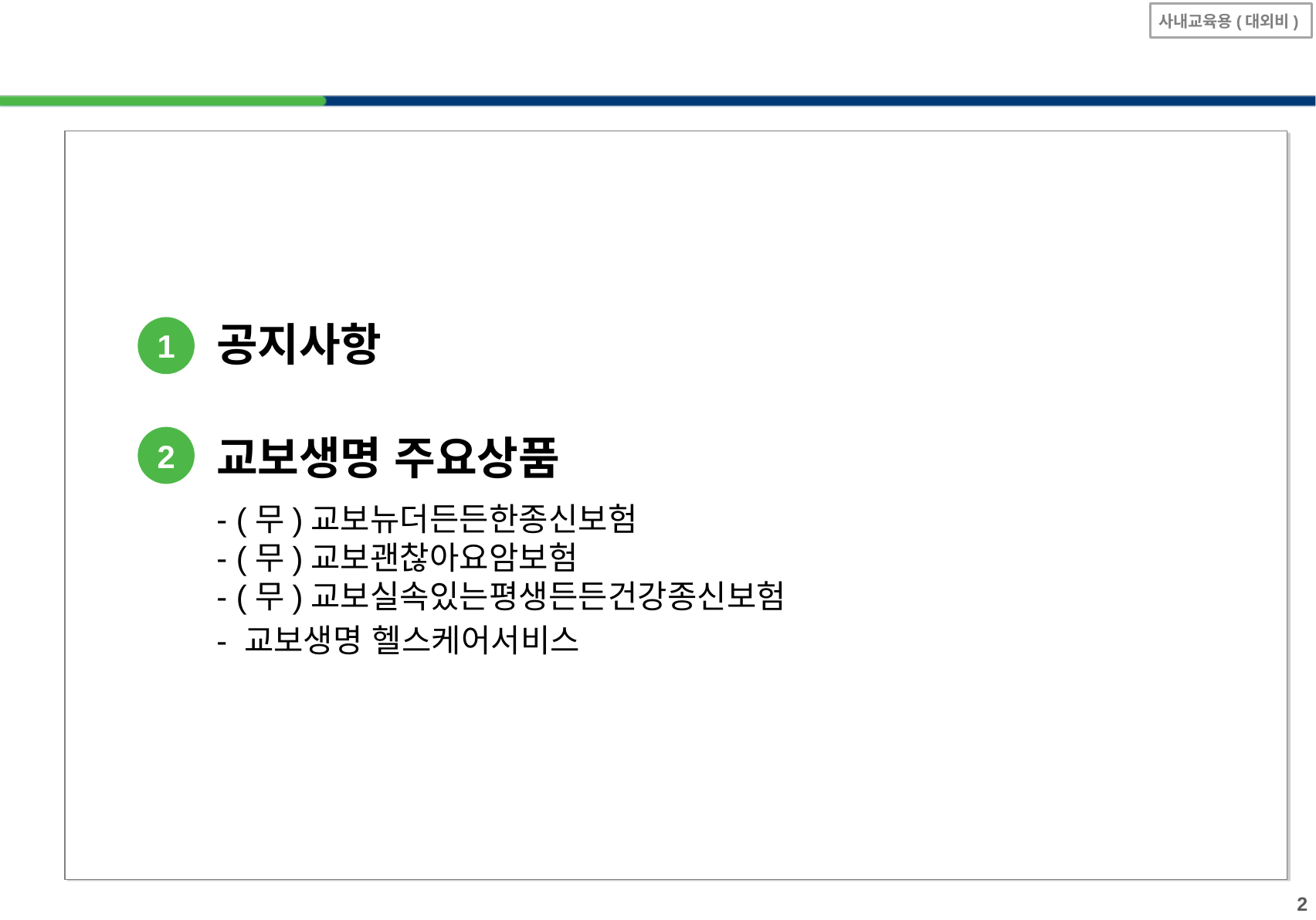

공지사항
1
2
교보생명 주요상품

- (무)교보뉴더든든한종신보험
- (무)교보괜찮아요암보험
- (무)교보실속있는평생든든건강종신보험
- 교보생명 헬스케어서비스